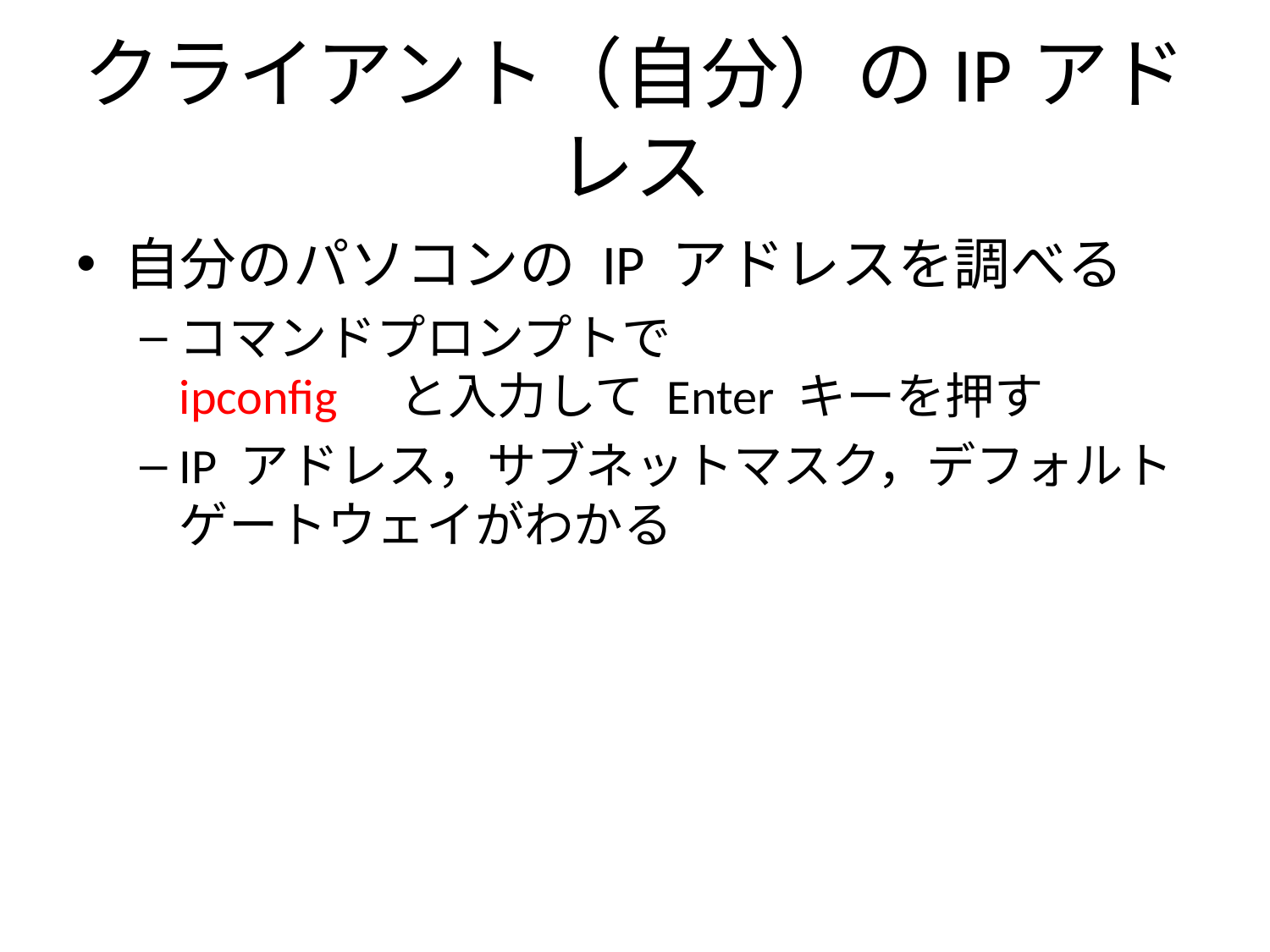

# クライアント（自分）のIPアドレス
自分のパソコンの IP アドレスを調べる
コマンドプロンプトで
ipconfig　と入力して Enter キーを押す
IP アドレス，サブネットマスク，デフォルトゲートウェイがわかる